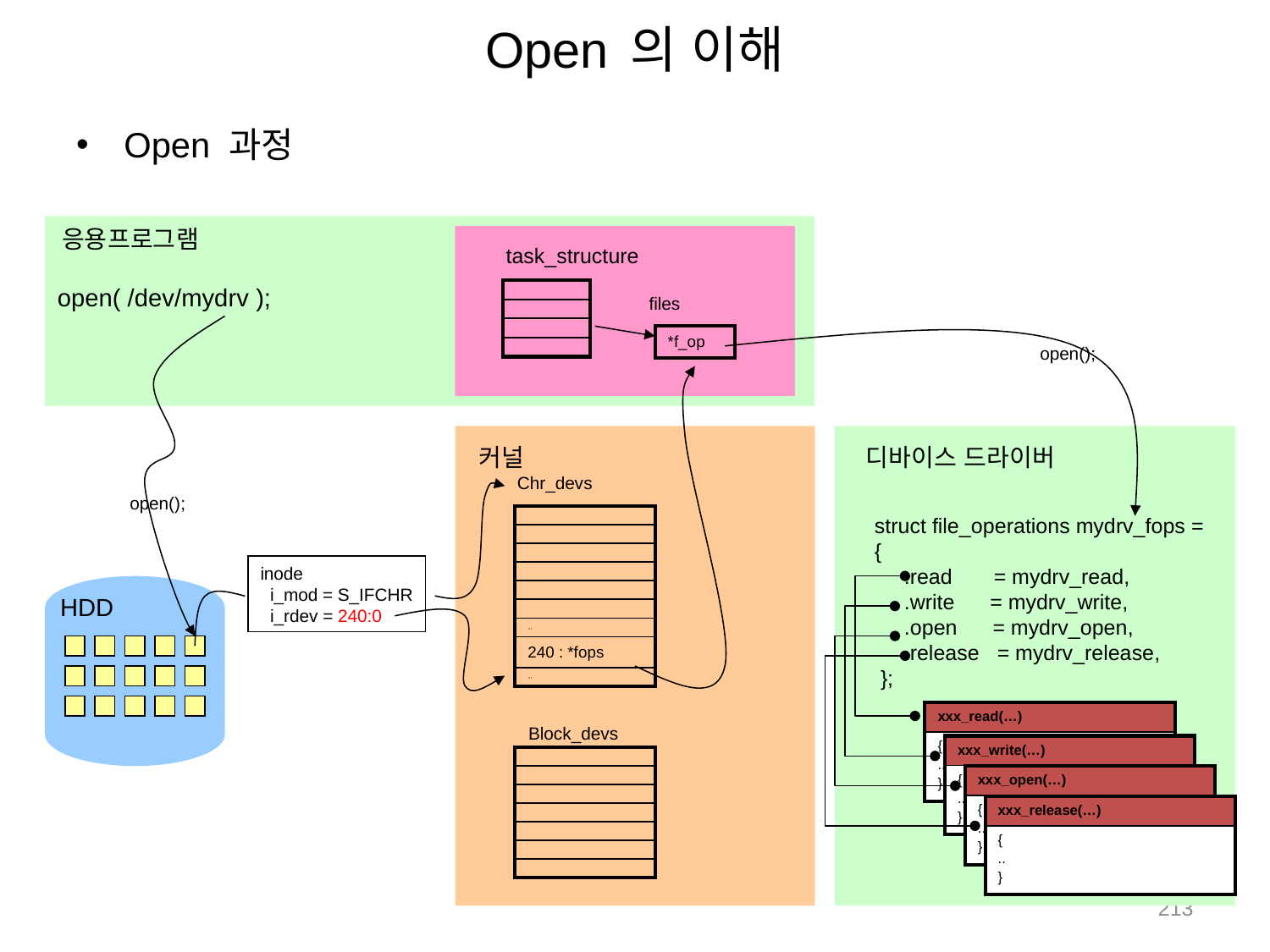

# Open 의 이해
Open 과정

응용프로그램

task_structure
open( /dev/mydrv );
|  |
| --- |
|  |
|  |
|  |
files

| \*f\_op |
| --- |
open();

커널
디바이스 드라이버
Chr_devs

open();
|  |
| --- |
|  |
|  |
|  |
|  |
|  |
| ,,, |
| 240 : \*fops |
| ,,, |
struct file_operations mydrv_fops =
{
     .read       = mydrv_read,
     .write      = mydrv_write,
     .open      = mydrv_open,
     .release   = mydrv_release,
 };
inode
  i_mod = S_IFCHR
  i_rdev = 240:0

HDD

| xxx\_read(…) |
| --- |
| { .. } |
Block_devs
| xxx\_write(…) |
| --- |
| { .. } |
|  |
| --- |
|  |
|  |
|  |
|  |
|  |
|  |
| xxx\_open(…) |
| --- |
| { .. } |
| xxx\_release(…) |
| --- |
| { .. } |
213